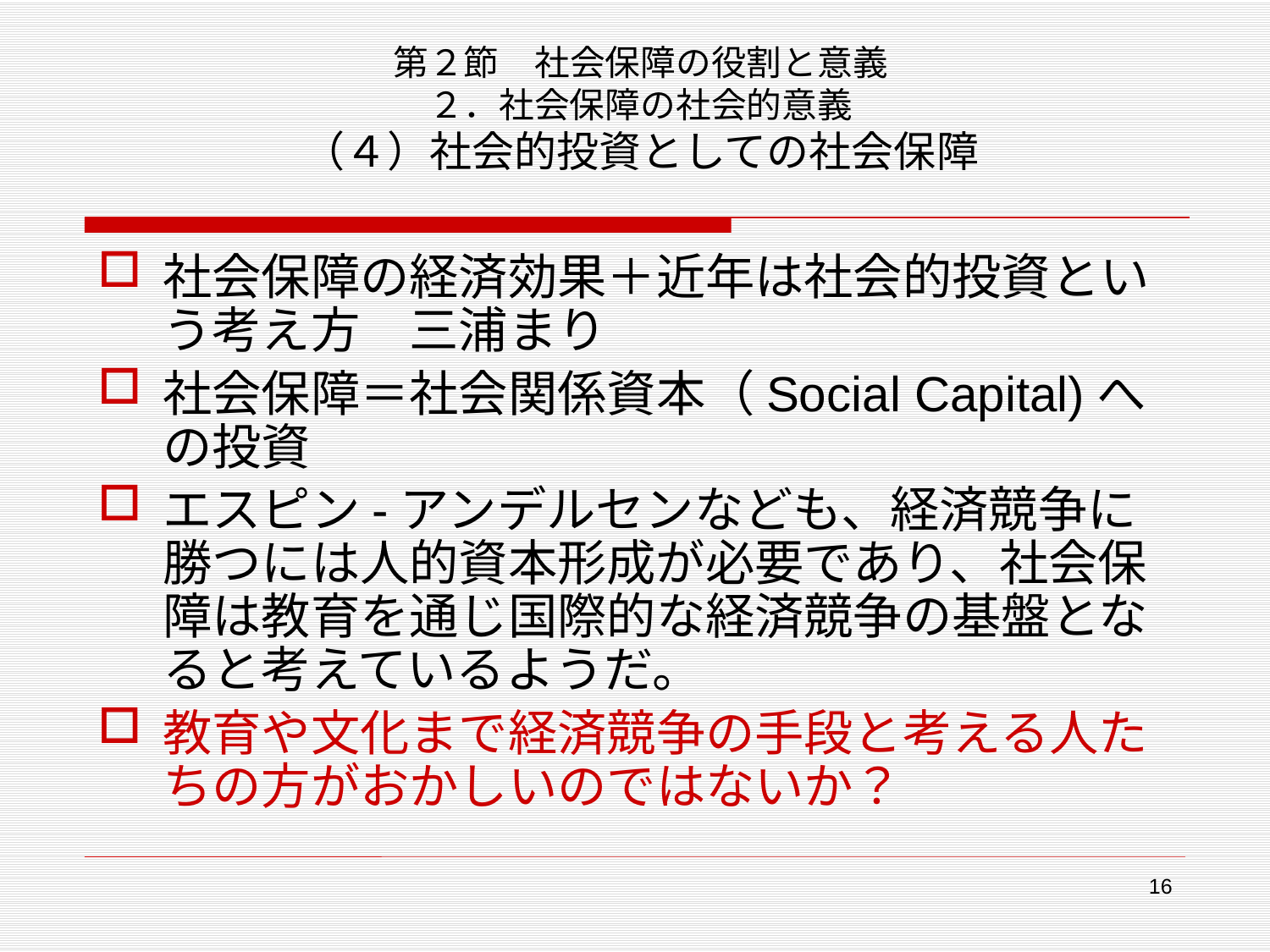

# 第２節　社会保障の役割と意義 ２．社会保障の社会的意義 （４）社会的投資としての社会保障
社会保障の経済効果＋近年は社会的投資という考え方　三浦まり
社会保障＝社会関係資本（Social Capital)への投資
エスピン-アンデルセンなども、経済競争に勝つには人的資本形成が必要であり、社会保障は教育を通じ国際的な経済競争の基盤となると考えているようだ。
教育や文化まで経済競争の手段と考える人たちの方がおかしいのではないか？
16